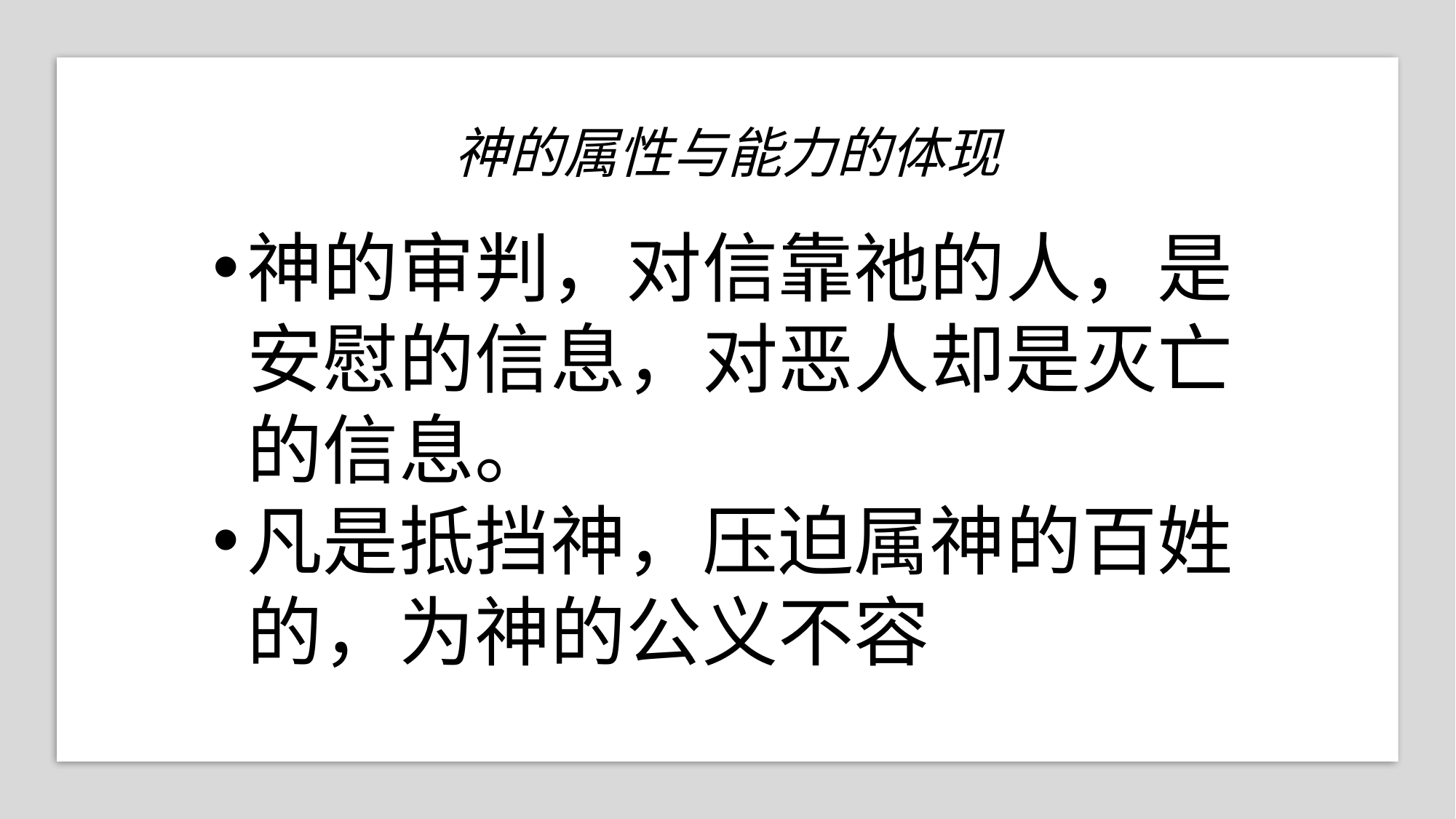

神的属性与能力的体现

神的审判，对信靠祂的人，是安慰的信息，对恶人却是灭亡的信息。
凡是抵挡神，压迫属神的百姓的，为神的公义不容
20